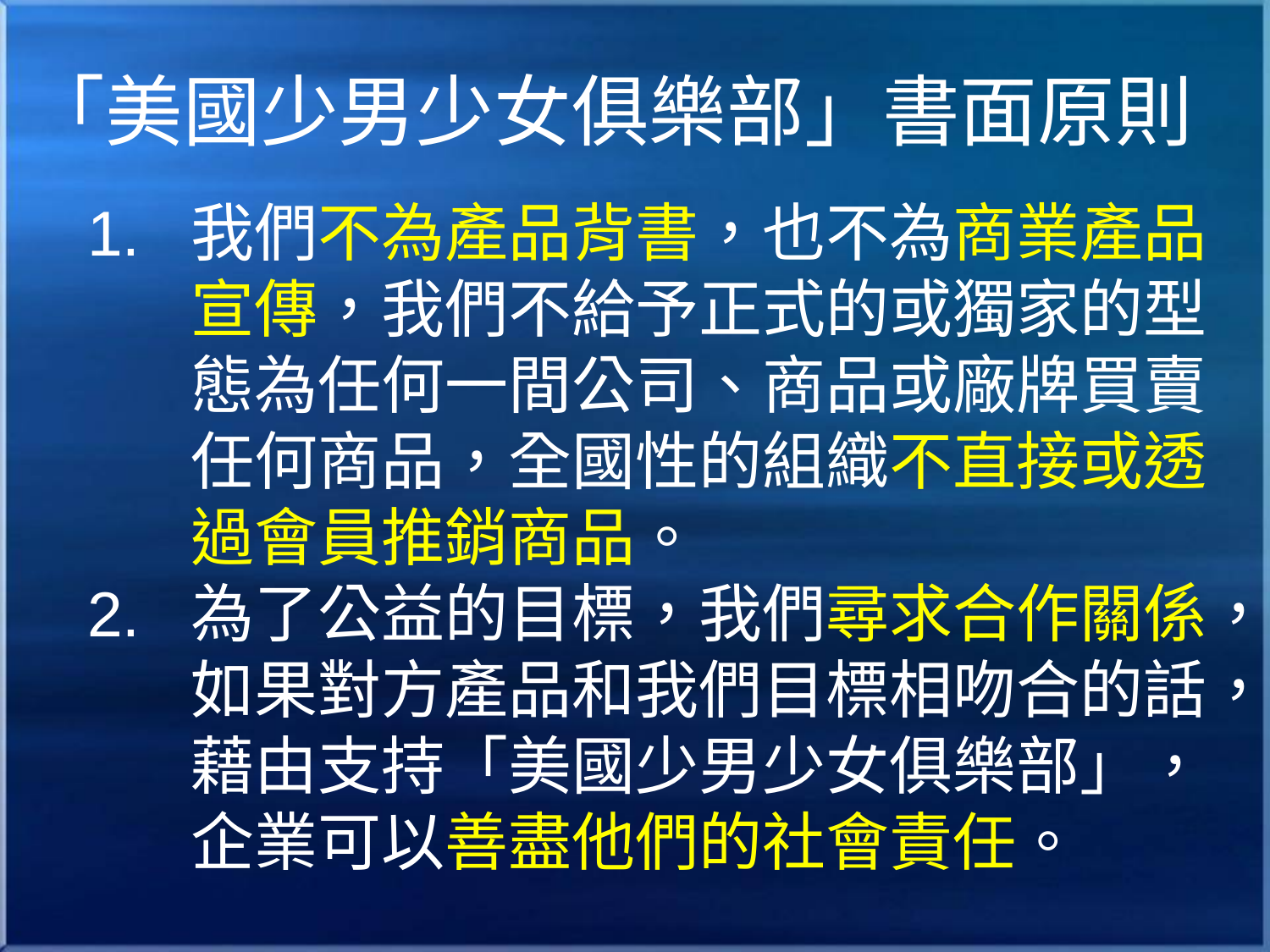

「美國少男少女俱樂部」書面原則
我們不為產品背書，也不為商業產品宣傳，我們不給予正式的或獨家的型態為任何一間公司、商品或廠牌買賣任何商品，全國性的組織不直接或透過會員推銷商品。
為了公益的目標，我們尋求合作關係，如果對方產品和我們目標相吻合的話，藉由支持「美國少男少女俱樂部」，企業可以善盡他們的社會責任。